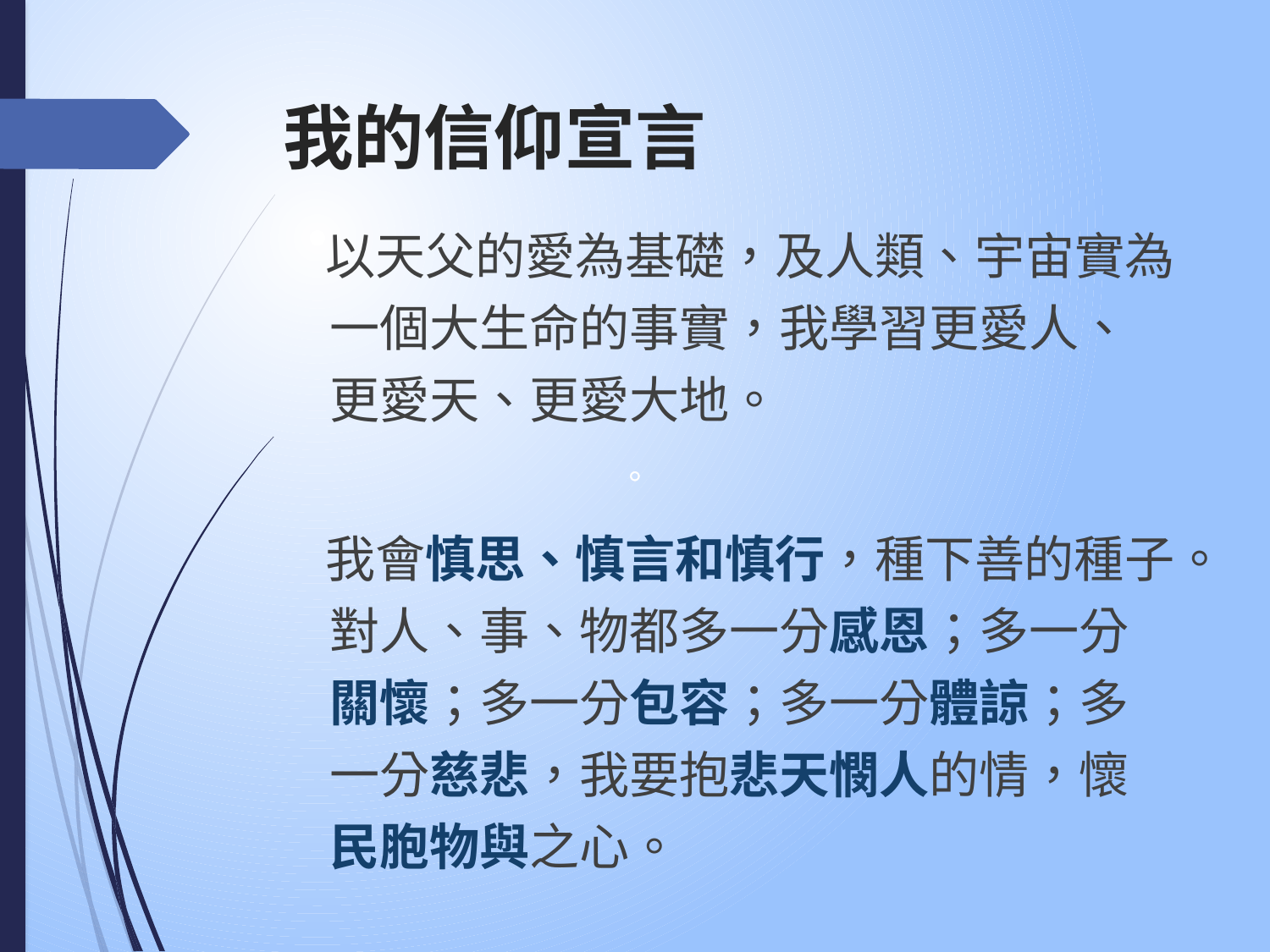

# 我的信仰宣言
   以天父的愛為基礎，及人類、宇宙實為一個大生命的事實，我學習更愛人、更愛天、更愛大地。

   我會慎思、慎言和慎行，種下善的種子。對人、事、物都多一分感恩；多一分關懷；多一分包容；多一分體諒；多一分慈悲，我要抱悲天憫人的情，懷民胞物與之心。

。
。